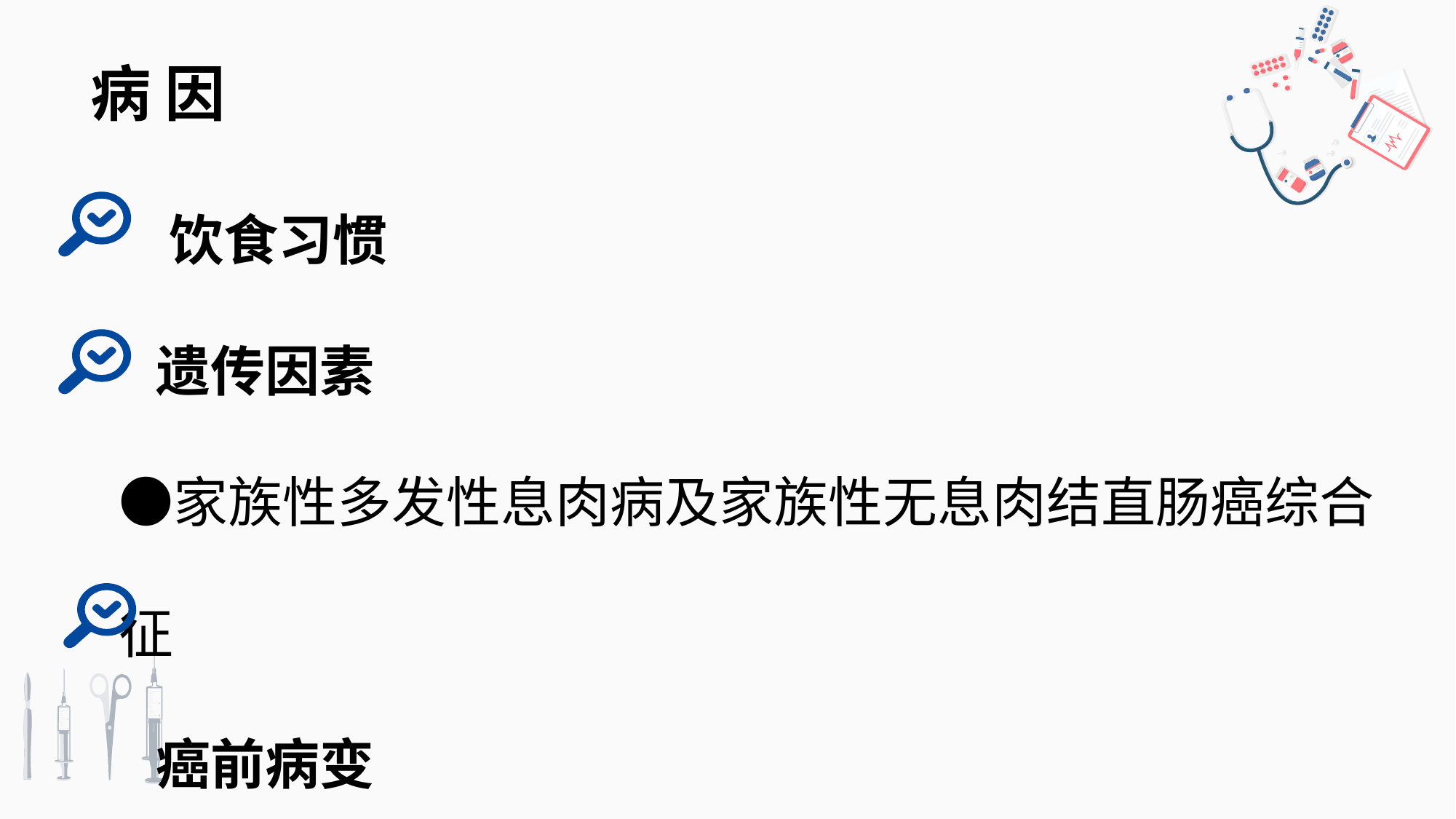

病 因
   饮食习惯
   遗传因素
●家族性多发性息肉病及家族性无息肉结直肠癌综合征
   癌前病变